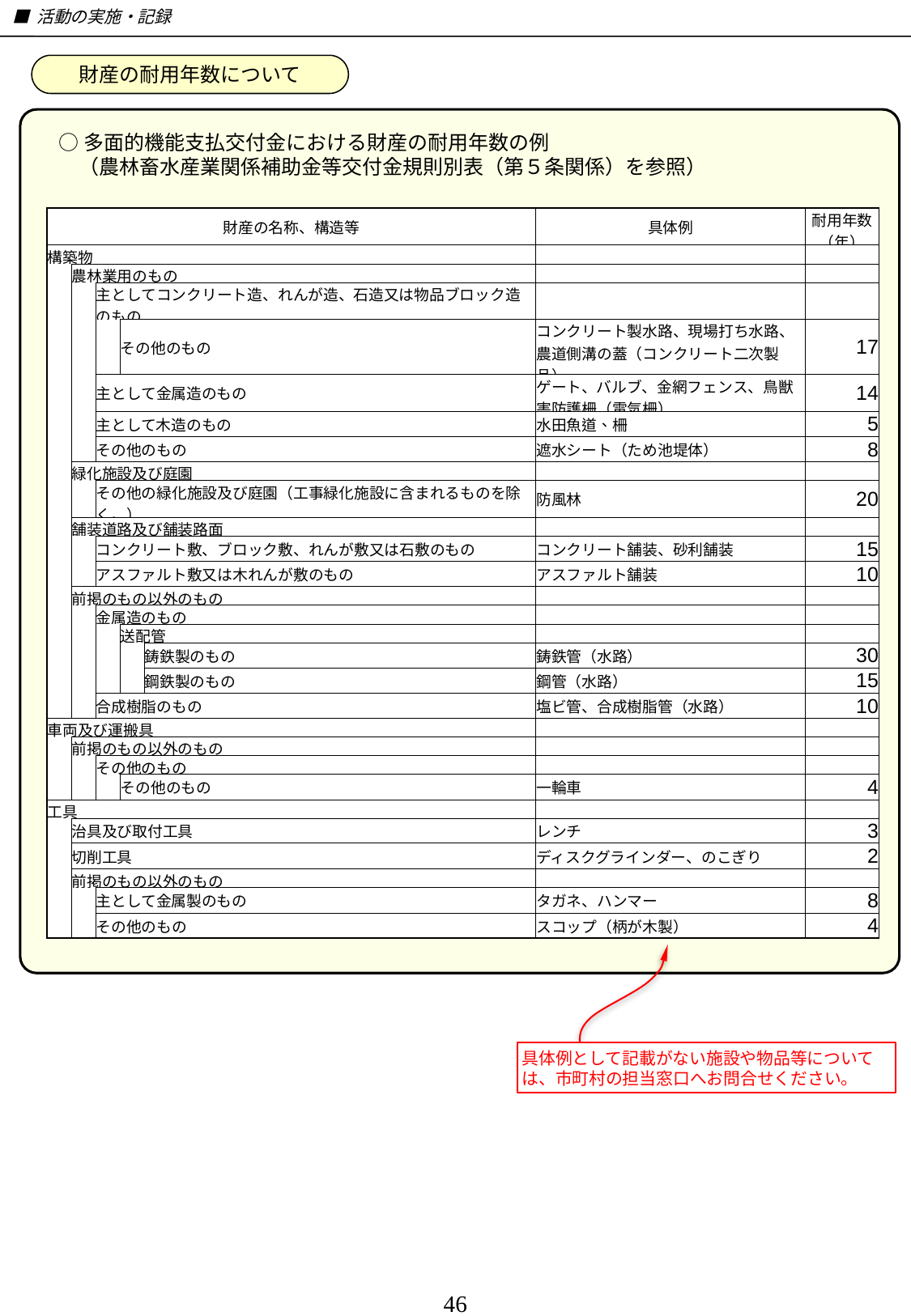

■ 活動の実施・記録

財産の耐用年数について

○多面的機能支払交付金における財産の耐用年数の例
　（農林畜水産業関係補助金等交付金規則別表（第５条関係）を参照）
| 財産の名称、構造等 |  |  |  |  | 具体例 | 耐用年数 （年） |
| --- | --- | --- | --- | --- | --- | --- |
| 構築物 |  |  |  |  |  |  |
|  | 農林業用のもの |  |  |  |  |  |
|  |  | 主としてコンクリート造、れんが造、石造又は物品ブロック造のもの |  |  |  |  |
|  |  |  | その他のもの |  | コンクリート製水路、現場打ち水路、農道側溝の蓋（コンクリート二次製品） | 17 |
|  |  | 主として金属造のもの |  |  | ゲート、バルブ、金網フェンス、鳥獣害防護柵（電気柵） | 14 |
|  |  | 主として木造のもの |  |  | 水田魚道、柵 | 5 |
|  |  | その他のもの |  |  | 遮水シート（ため池堤体） | 8 |
|  | 緑化施設及び庭園 |  |  |  |  |  |
|  |  | その他の緑化施設及び庭園（工事緑化施設に含まれるものを除く。） |  |  | 防風林 | 20 |
|  | 舗装道路及び舗装路面 |  |  |  |  |  |
|  |  | コンクリート敷、ブロック敷、れんが敷又は石敷のもの |  |  | コンクリート舗装、砂利舗装 | 15 |
|  |  | アスファルト敷又は木れんが敷のもの |  |  | アスファルト舗装 | 10 |
|  | 前掲のもの以外のもの |  |  |  |  |  |
|  |  | 金属造のもの |  |  |  |  |
|  |  |  | 送配管 |  |  |  |
|  |  |  |  | 鋳鉄製のもの | 鋳鉄管（水路） | 30 |
|  |  |  |  | 鋼鉄製のもの | 鋼管（水路） | 15 |
|  |  | 合成樹脂のもの |  |  | 塩ビ管、合成樹脂管（水路） | 10 |
| 車両及び運搬具 |  |  |  |  |  |  |
|  | 前掲のもの以外のもの |  |  |  |  |  |
|  |  | その他のもの |  |  |  |  |
|  |  |  | その他のもの |  | 一輪車 | 4 |
| 工具 |  |  |  |  |  |  |
|  | 治具及び取付工具 |  |  |  | レンチ | 3 |
|  | 切削工具 |  |  |  | ディスクグラインダー、のこぎり | 2 |
|  | 前掲のもの以外のもの |  |  |  |  |  |
|  |  | 主として金属製のもの |  |  | タガネ、ハンマー | 8 |
|  |  | その他のもの |  |  | スコップ（柄が木製） | 4 |

具体例として記載がない施設や物品等については、市町村の担当窓口へお問合せください。
46